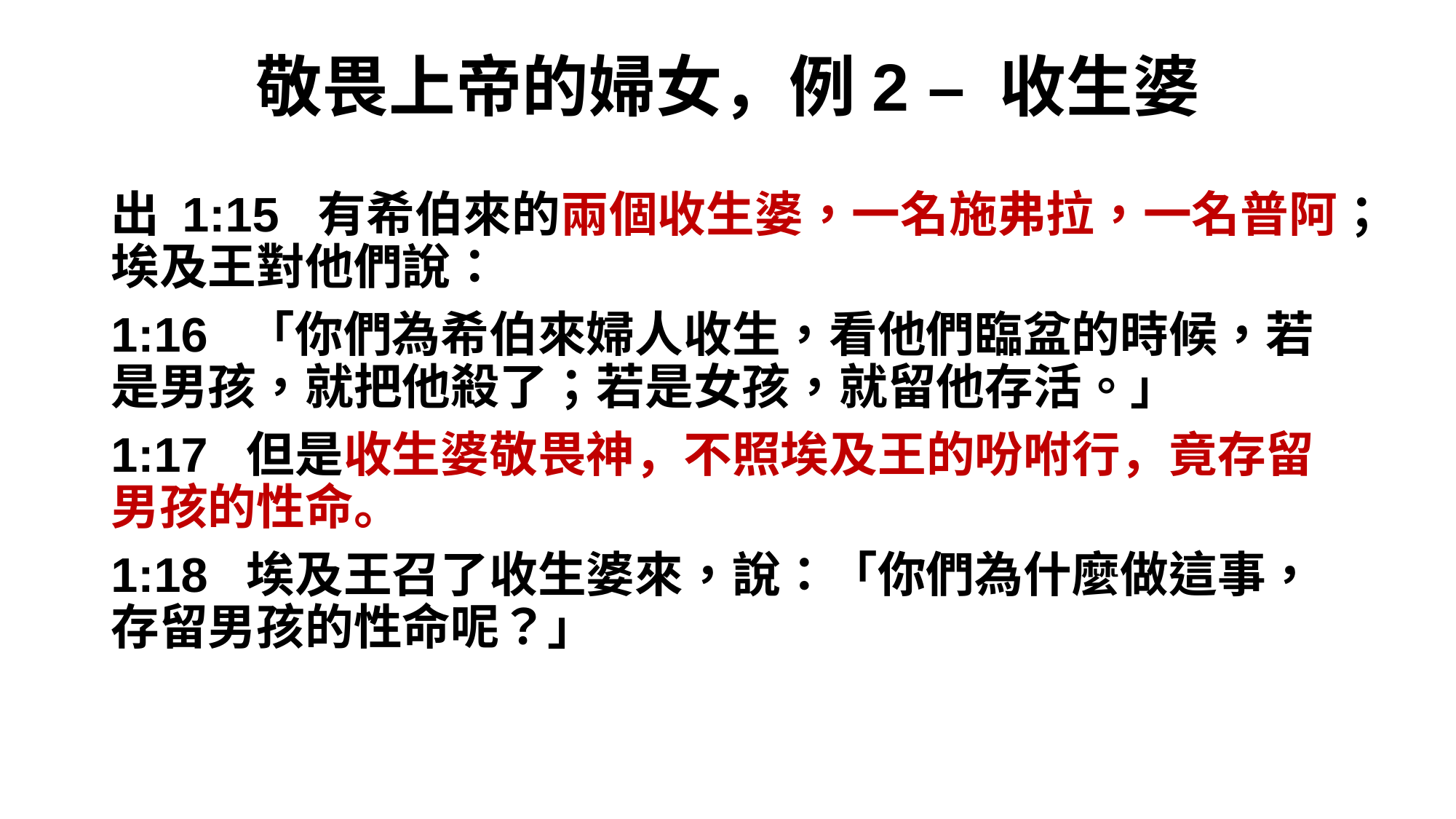

# 敬畏上帝的婦女，例2 – 收生婆
出 1:15  有希伯來的兩個收生婆，一名施弗拉，一名普阿；埃及王對他們說：
1:16  「你們為希伯來婦人收生，看他們臨盆的時候，若是男孩，就把他殺了；若是女孩，就留他存活。」
1:17  但是收生婆敬畏神，不照埃及王的吩咐行，竟存留男孩的性命。
1:18  埃及王召了收生婆來，說：「你們為什麼做這事，存留男孩的性命呢？」